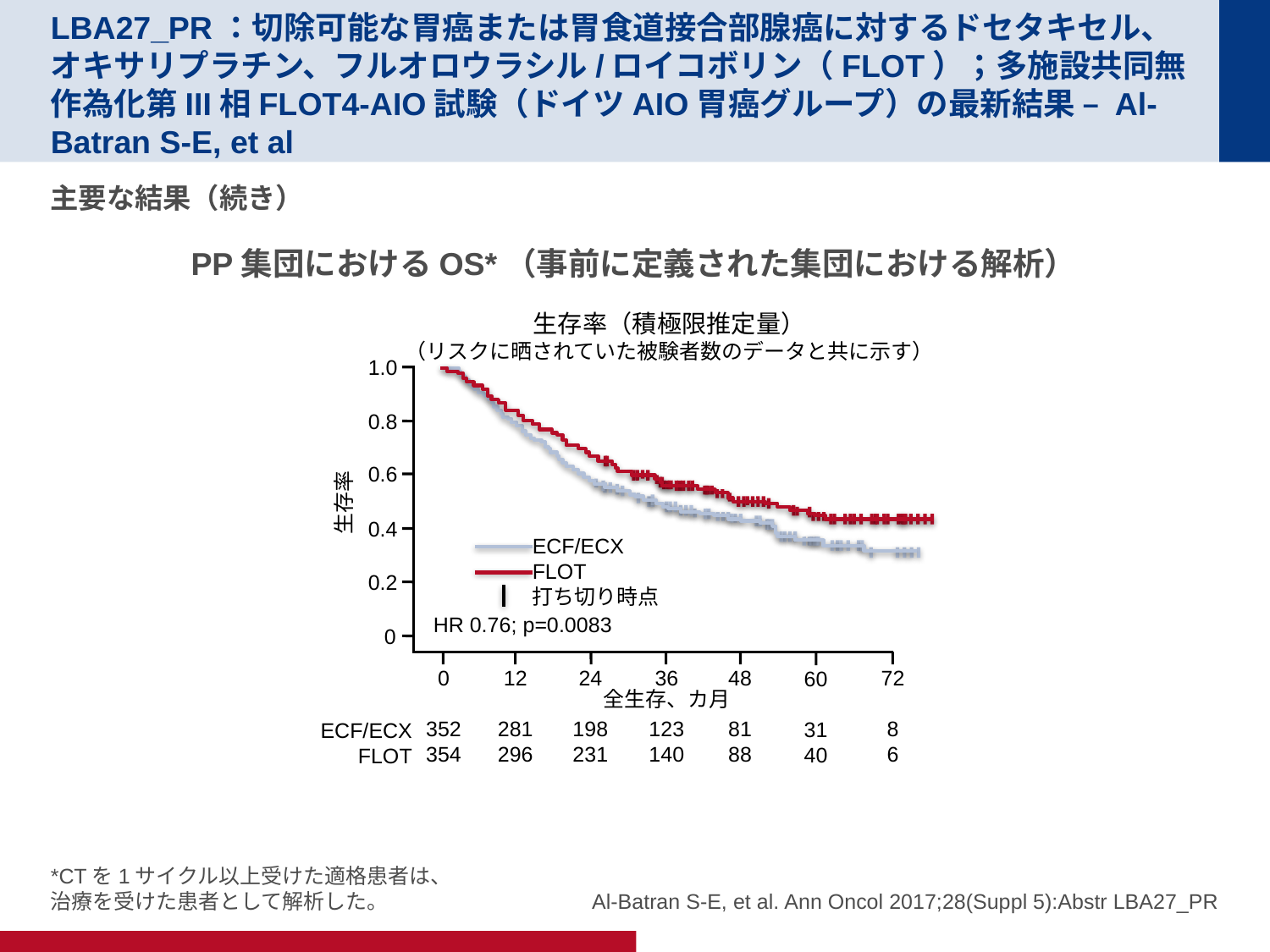

LBA27_PR：切除可能な胃癌または胃食道接合部腺癌に対するドセタキセル、オキサリプラチン、フルオロウラシル/ロイコボリン（FLOT）；多施設共同無作為化第III相FLOT4-AIO試験（ドイツAIO胃癌グループ）の最新結果 – Al-Batran S-E, et al
主要な結果（続き）
PP集団におけるOS*（事前に定義された集団における解析）
生存率（積極限推定量）
（リスクに晒されていた被験者数のデータと共に示す）
1.0

0.8
0.6
生存率
0.4
0.2
0
0

352
354
12

281
296
24

198
231

36

123
140
48

81
88
72

8
6
60

31
40
全生存、カ月

ECF/ECX
FLOT
打ち切り時点
HR 0.76; p=0.0083
ECF/ECX
FLOT
*CTを1サイクル以上受けた適格患者は、
治療を受けた患者として解析した。
Al-Batran S-E, et al. Ann Oncol 2017;28(Suppl 5):Abstr LBA27_PR